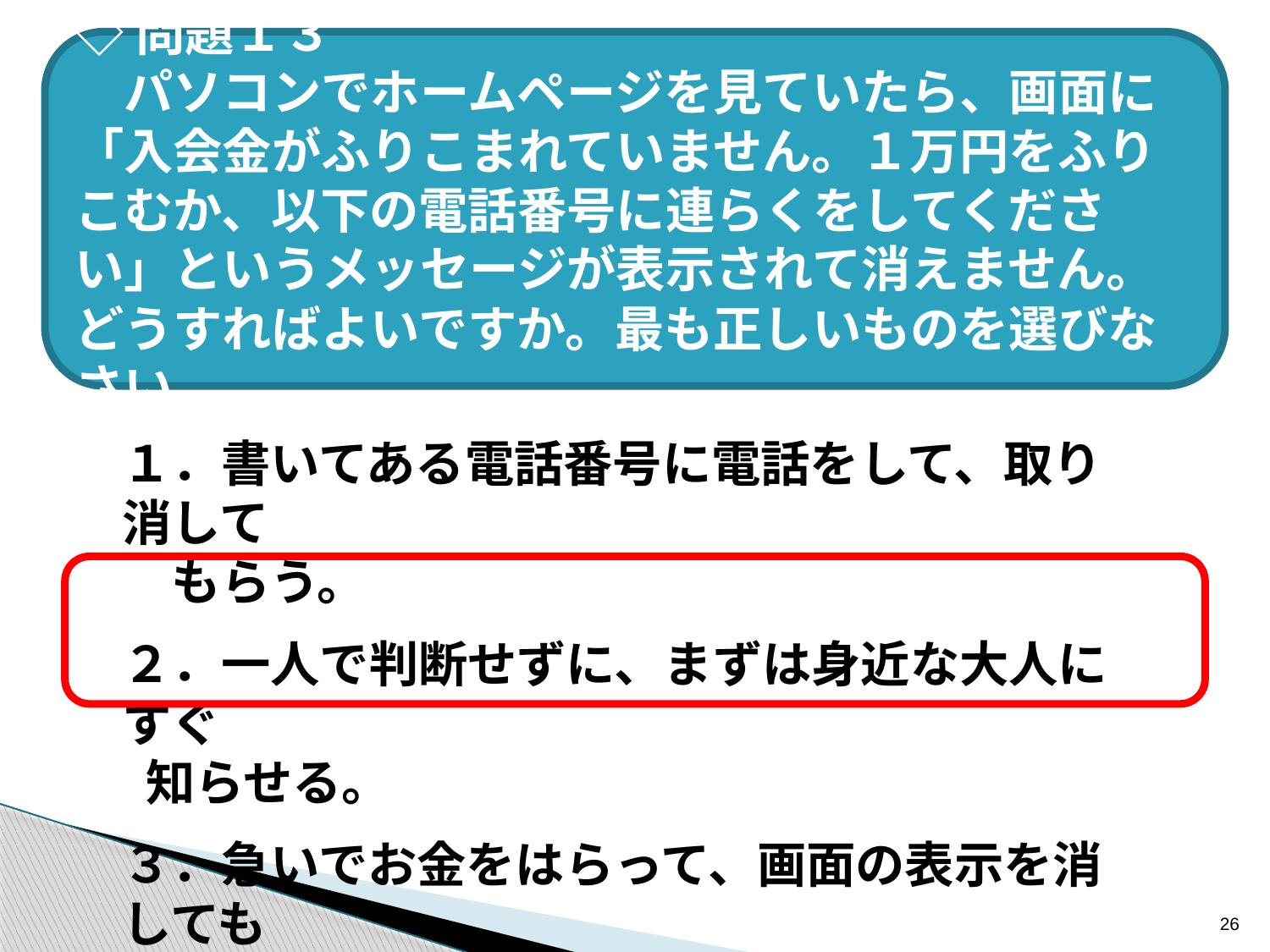

◇問題１３
　パソコンでホームページを見ていたら、画面に「入会金がふりこまれていません。１万円をふりこむか、以下の電話番号に連らくをしてください」というメッセージが表示されて消えません。どうすればよいですか。最も正しいものを選びなさい。
１．書いてある電話番号に電話をして、取り消して
　もらう。

２．一人で判断せずに、まずは身近な大人にすぐ
 知らせる。

３．急いでお金をはらって、画面の表示を消しても
  らう。

26